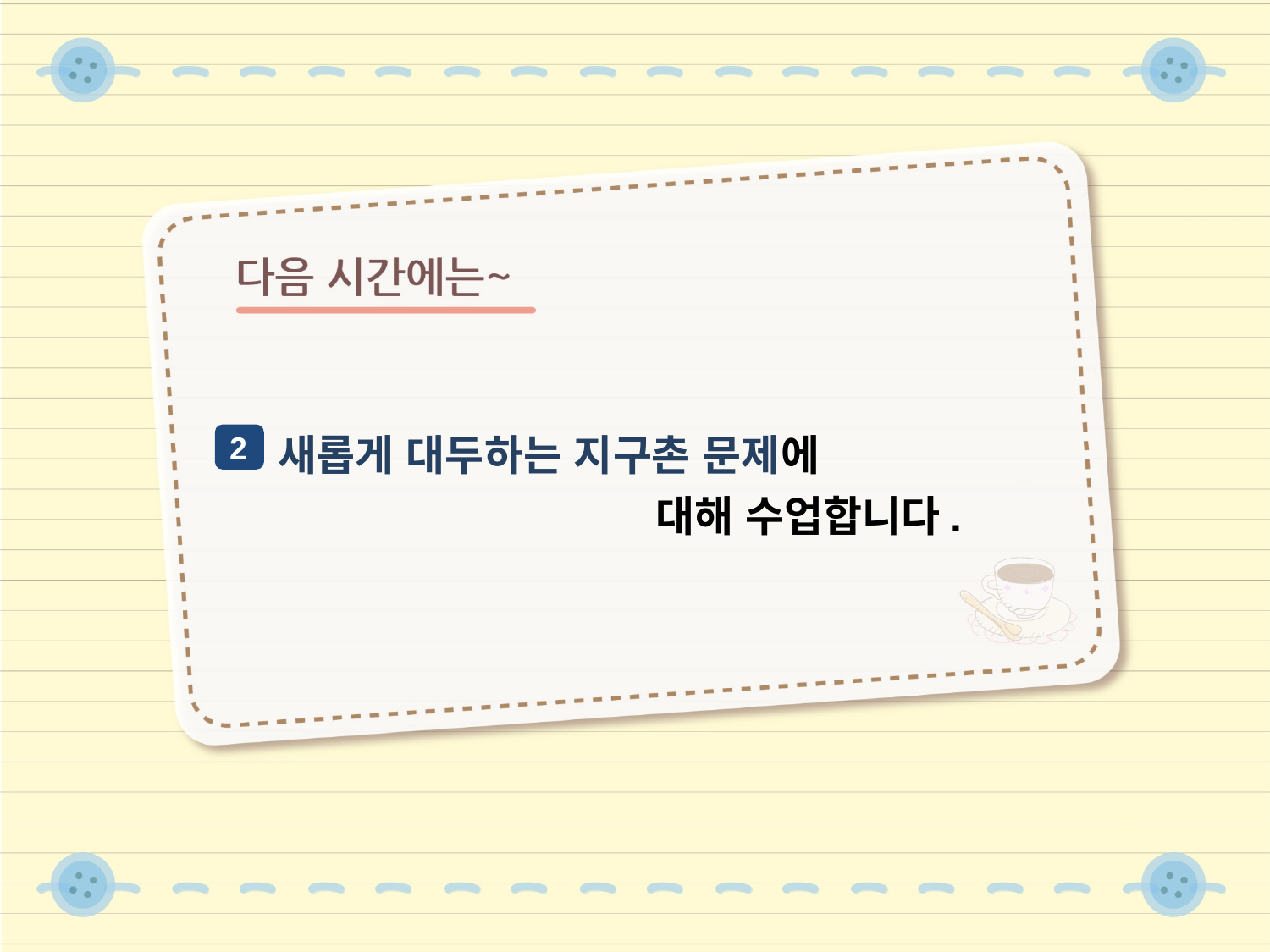

새롭게 대두하는 지구촌 문제에
                               대해 수업합니다.
2